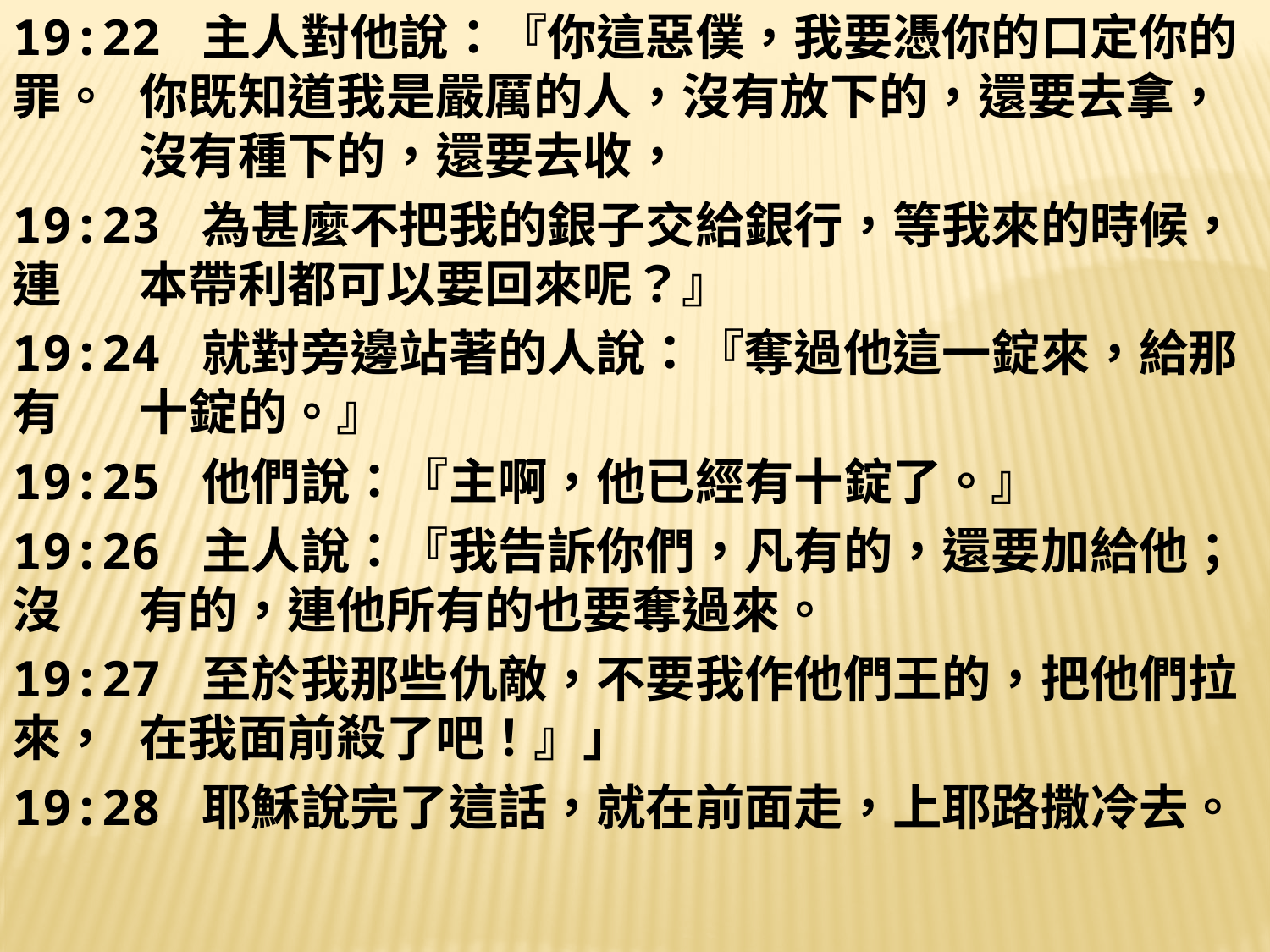

19:22 主人對他說：『你這惡僕，我要憑你的口定你的罪。	你既知道我是嚴厲的人，沒有放下的，還要去拿，	沒有種下的，還要去收，
19:23 為甚麼不把我的銀子交給銀行，等我來的時候，連	本帶利都可以要回來呢？』
19:24 就對旁邊站著的人說：『奪過他這一錠來，給那有	十錠的。』
19:25 他們說：『主啊，他已經有十錠了。』
19:26 主人說：『我告訴你們，凡有的，還要加給他；沒	有的，連他所有的也要奪過來。
19:27 至於我那些仇敵，不要我作他們王的，把他們拉來，	在我面前殺了吧！』」
19:28 耶穌說完了這話，就在前面走，上耶路撒冷去。